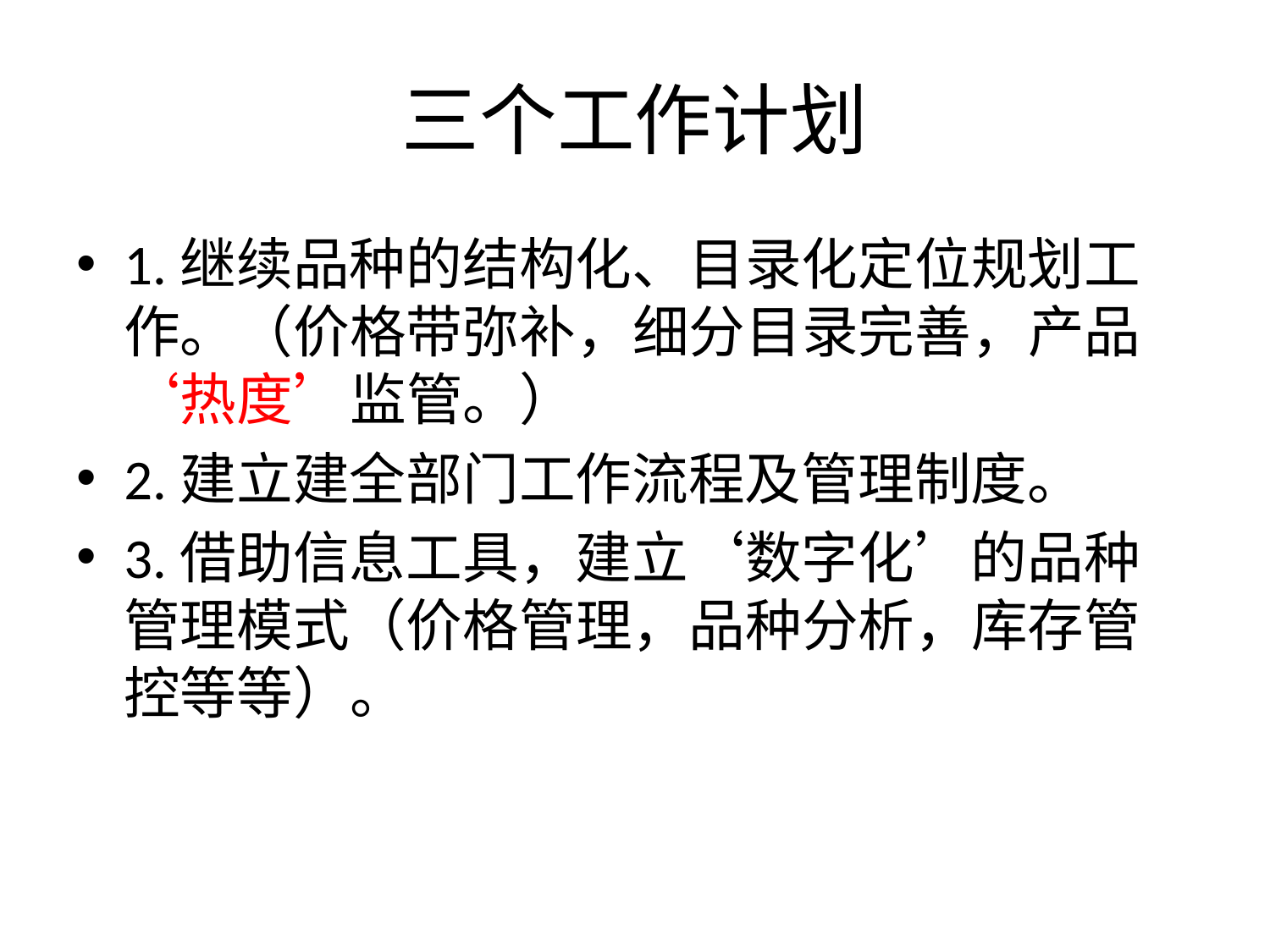

# 三个工作计划
1.继续品种的结构化、目录化定位规划工作。（价格带弥补，细分目录完善，产品‘热度’监管。）
2.建立建全部门工作流程及管理制度。
3.借助信息工具，建立‘数字化’的品种管理模式（价格管理，品种分析，库存管控等等）。